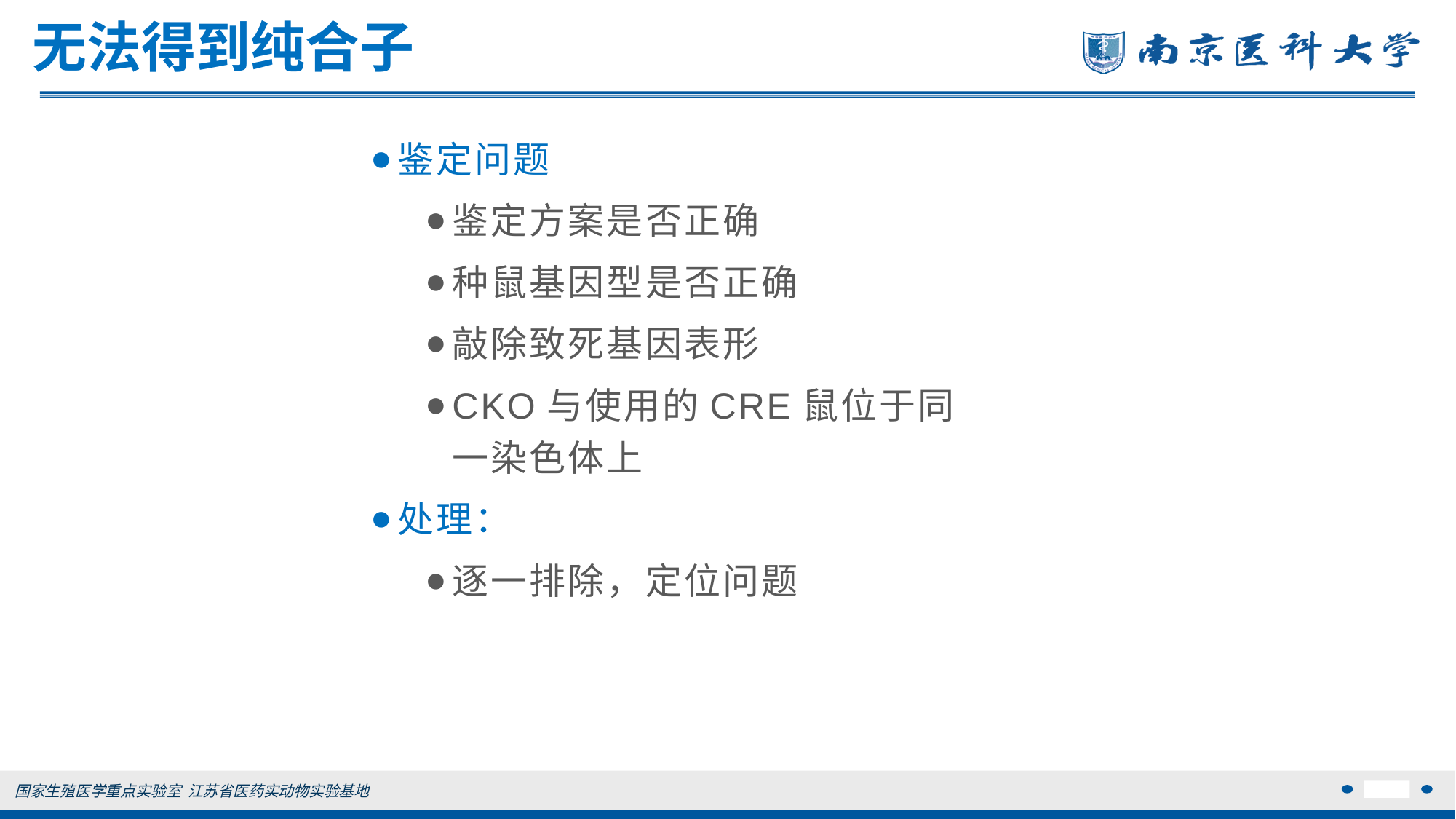

# 无法得到纯合子
鉴定问题
鉴定方案是否正确
种鼠基因型是否正确
敲除致死基因表形
CKO与使用的CRE鼠位于同一染色体上
处理：
逐一排除，定位问题